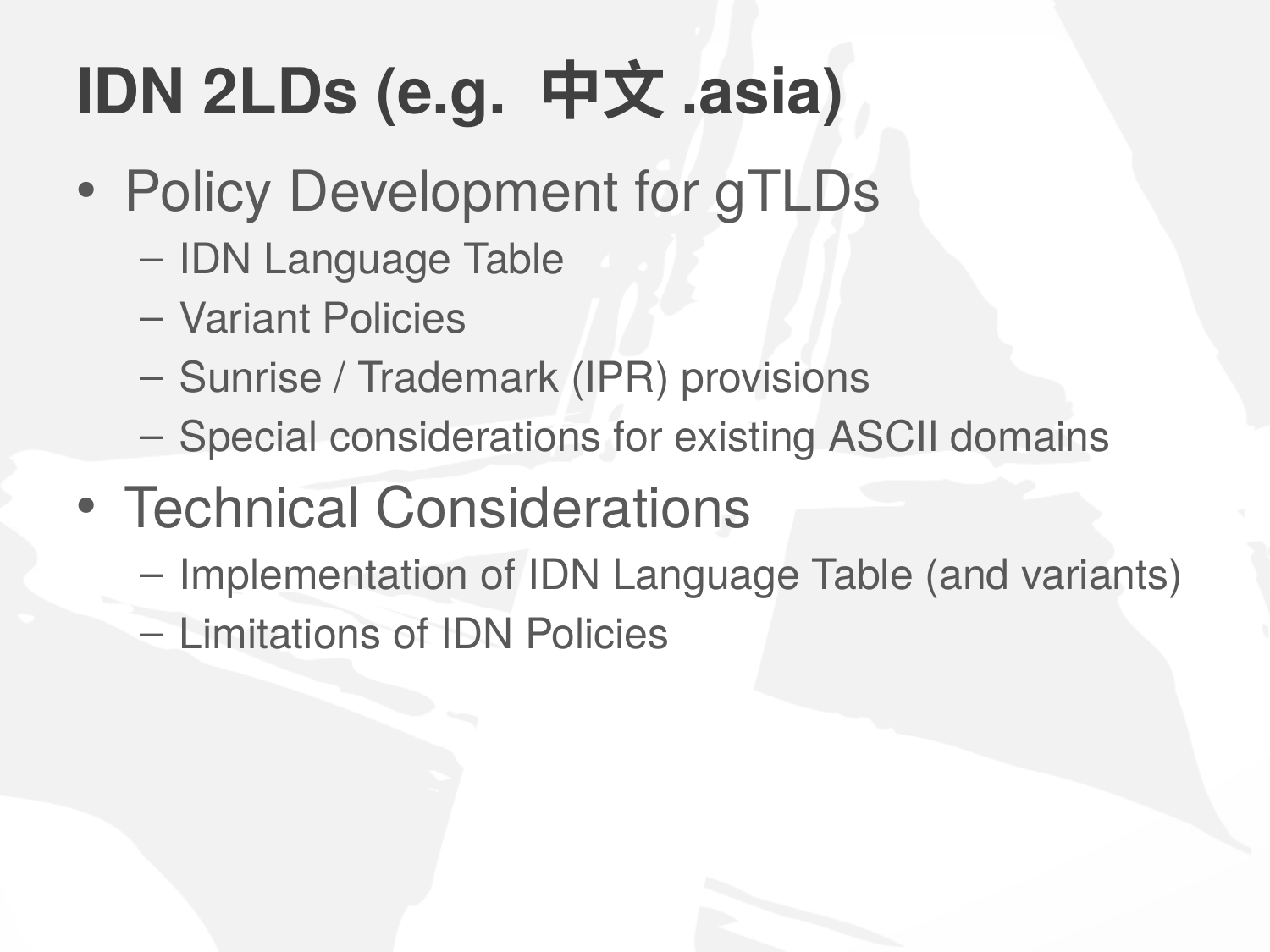

# IDN 2LDs (e.g. 中文.asia)
Policy Development for gTLDs
IDN Language Table
Variant Policies
Sunrise / Trademark (IPR) provisions
Special considerations for existing ASCII domains
Technical Considerations
Implementation of IDN Language Table (and variants)
Limitations of IDN Policies